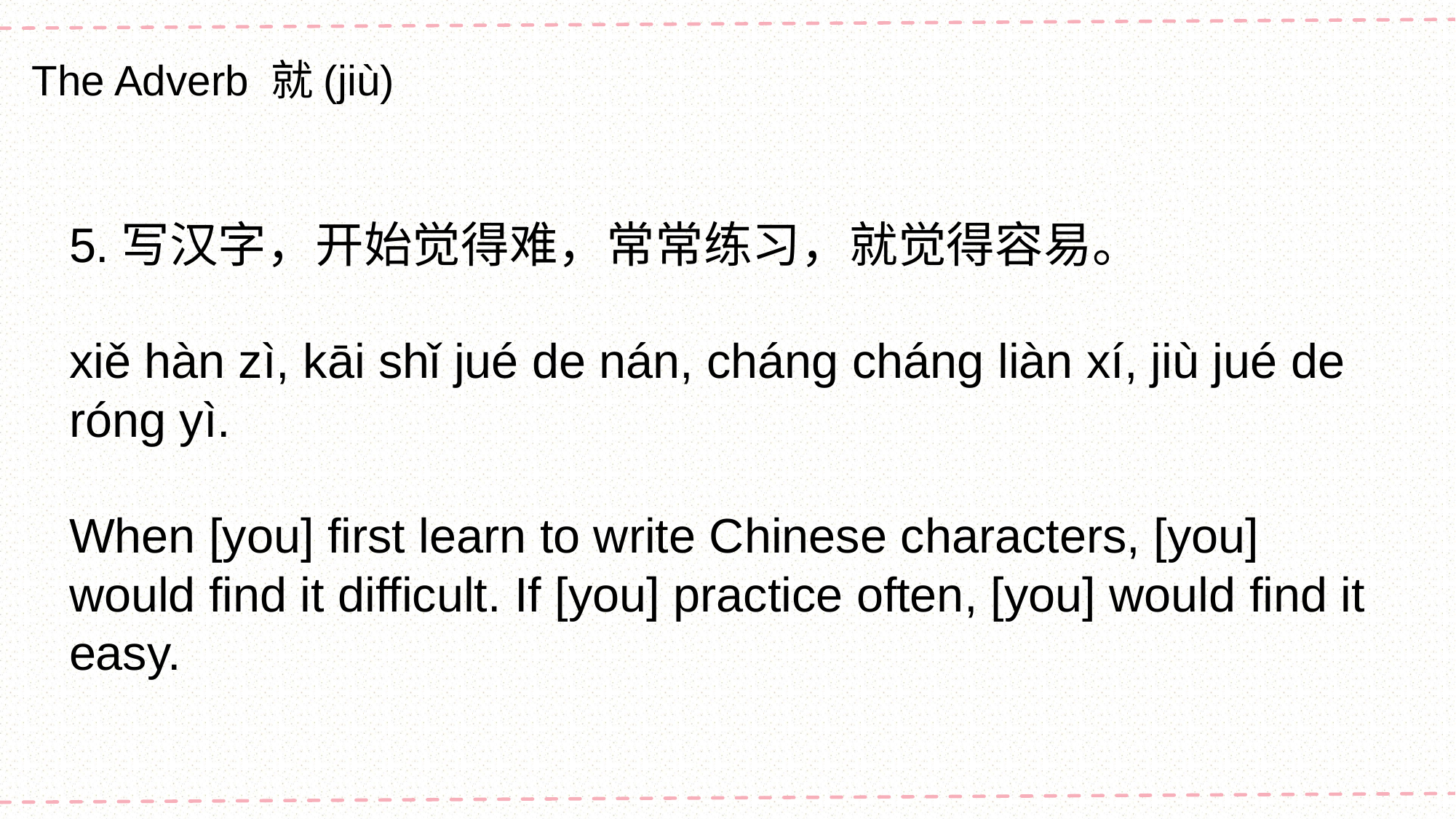

The Adverb 就(jiù)

5.写汉字，开始觉得难，常常练习，就觉得容易。

xiě hàn zì, kāi shǐ jué de nán, cháng cháng liàn xí, jiù jué de róng yì.

When [you] first learn to write Chinese characters, [you] would find it difficult. If [you] practice often, [you] would find it easy.